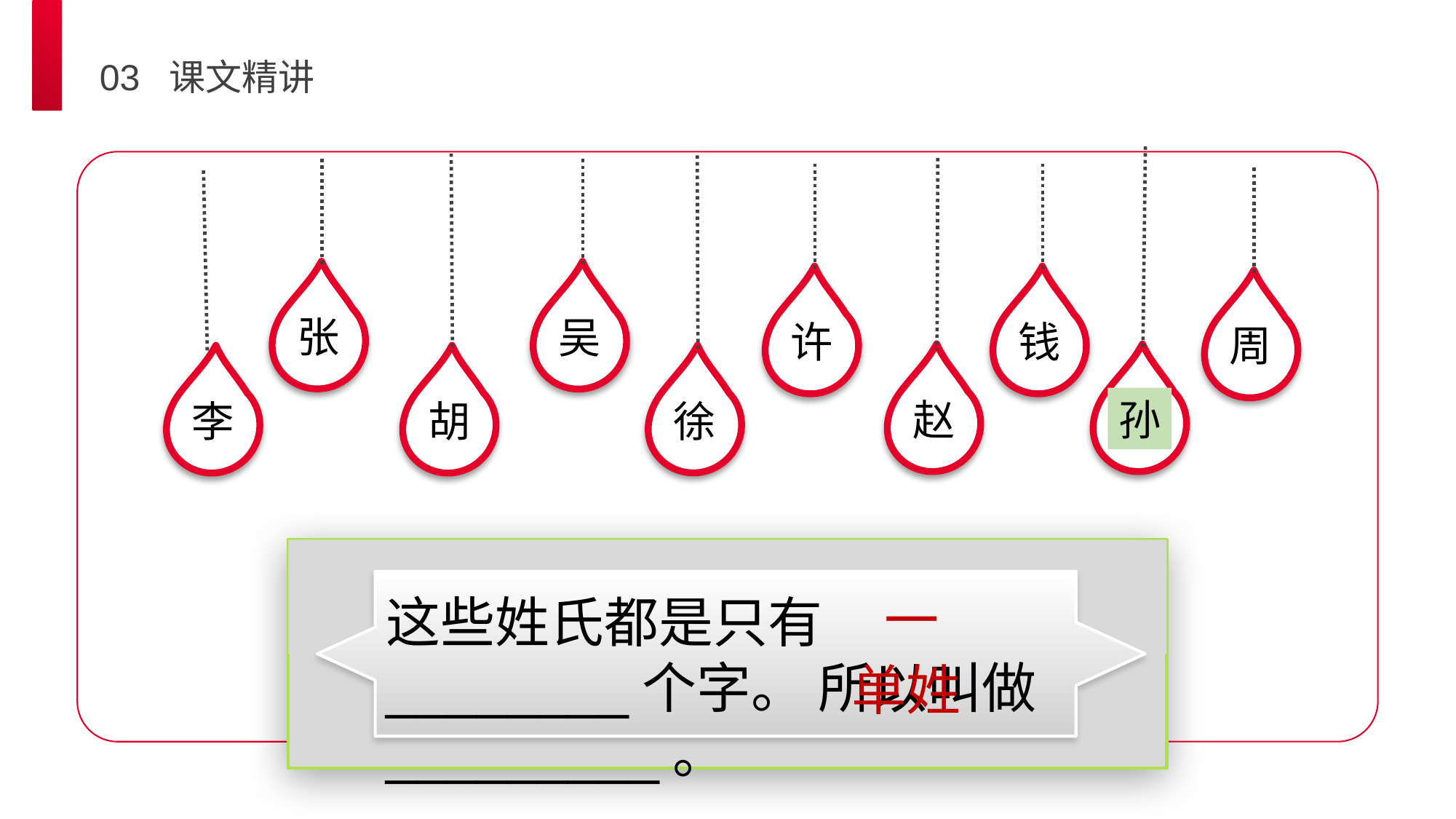

03  课文精讲

张
吴
许
钱
周

赵
孙
徐
李
胡

一
这些姓氏都是只有________个字。 所以叫做_________。
单姓